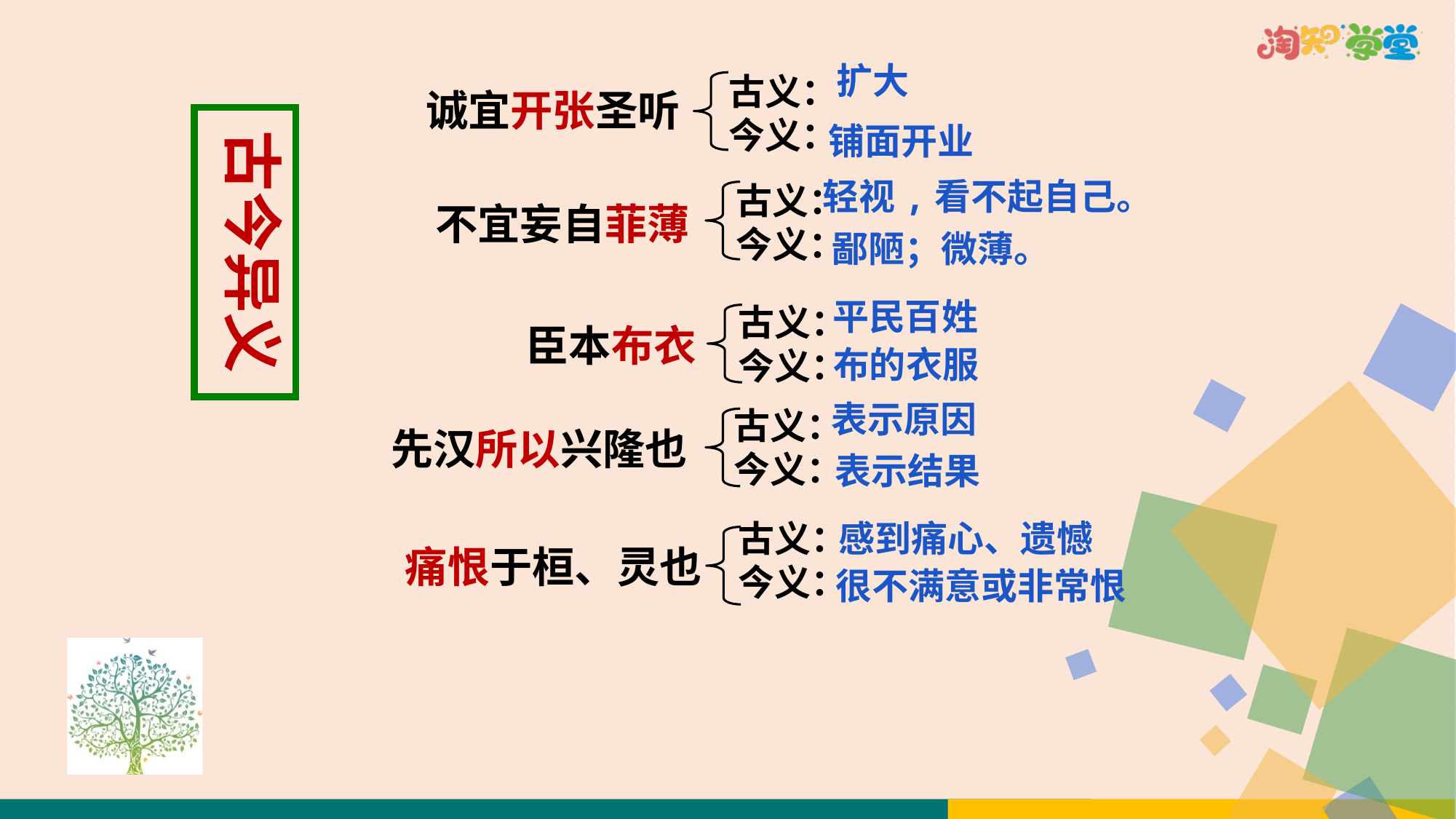

扩大
古义：今义：

诚宜开张圣听
古今异义
铺面开业
轻视,看不起自己。
古义：今义：

不宜妄自菲薄

鄙陋；微薄。
平民百姓
古义：今义：

臣本布衣
布的衣服
表示原因
古义：今义：

先汉所以兴隆也
表示结果
古义：今义：
感到痛心、遗憾

痛恨于桓、灵也
很不满意或非常恨